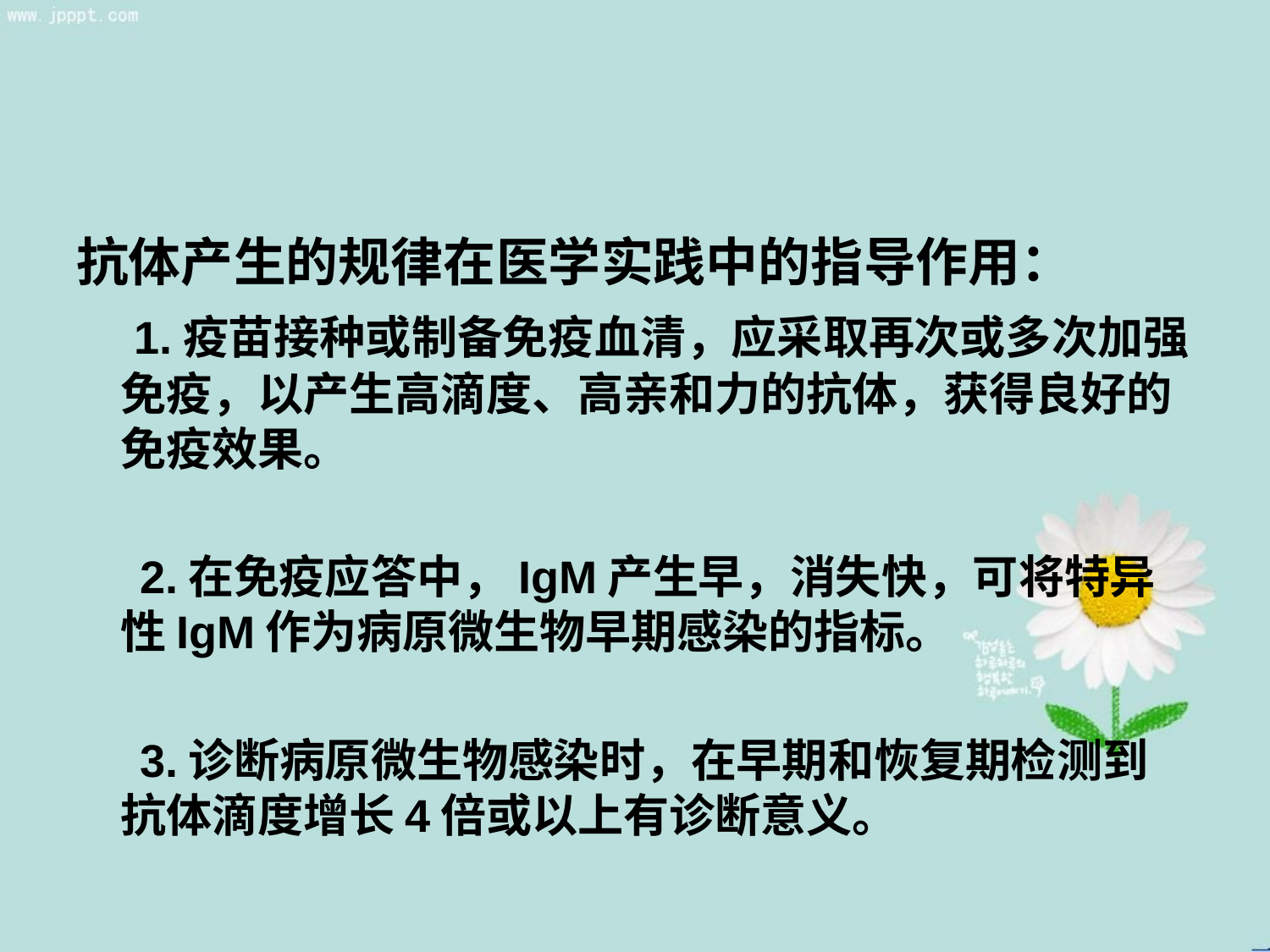

#
抗体产生的规律在医学实践中的指导作用：
    1.疫苗接种或制备免疫血清，应采取再次或多次加强免疫，以产生高滴度、高亲和力的抗体，获得良好的免疫效果。

     2.在免疫应答中，IgM产生早，消失快，可将特异性IgM作为病原微生物早期感染的指标。

     3.诊断病原微生物感染时，在早期和恢复期检测到抗体滴度增长4倍或以上有诊断意义。